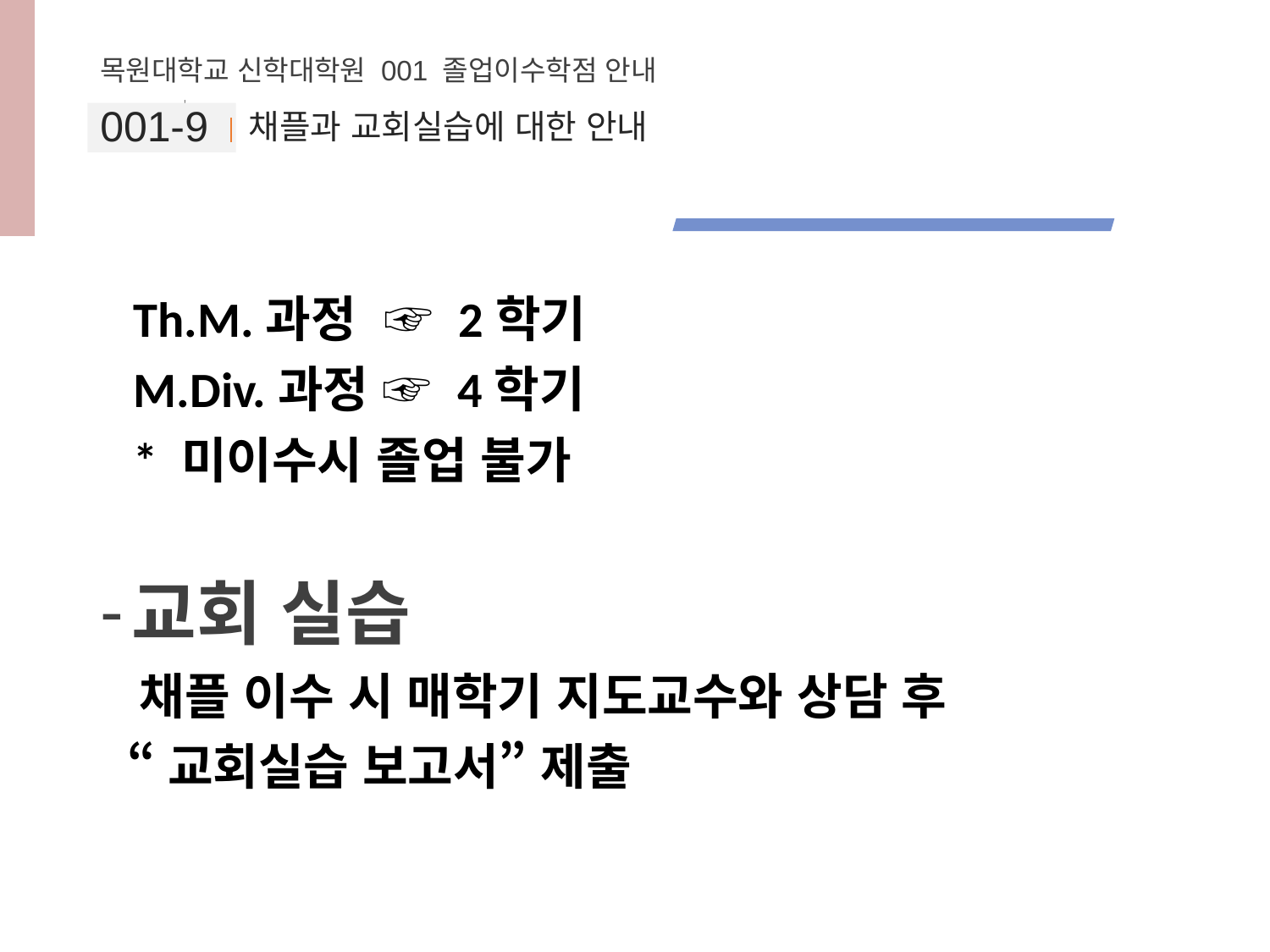

목원대학교 신학대학원 001 졸업이수학점 안내
001-9
# 채플과 교회실습에 대한 안내
   Th.M.과정  ☞ 2학기
   M.Div.과정 ☞ 4학기
   * 미이수시 졸업 불가

교회 실습
  채플 이수 시 매학기 지도교수와 상담 후
  “교회실습 보고서” 제출